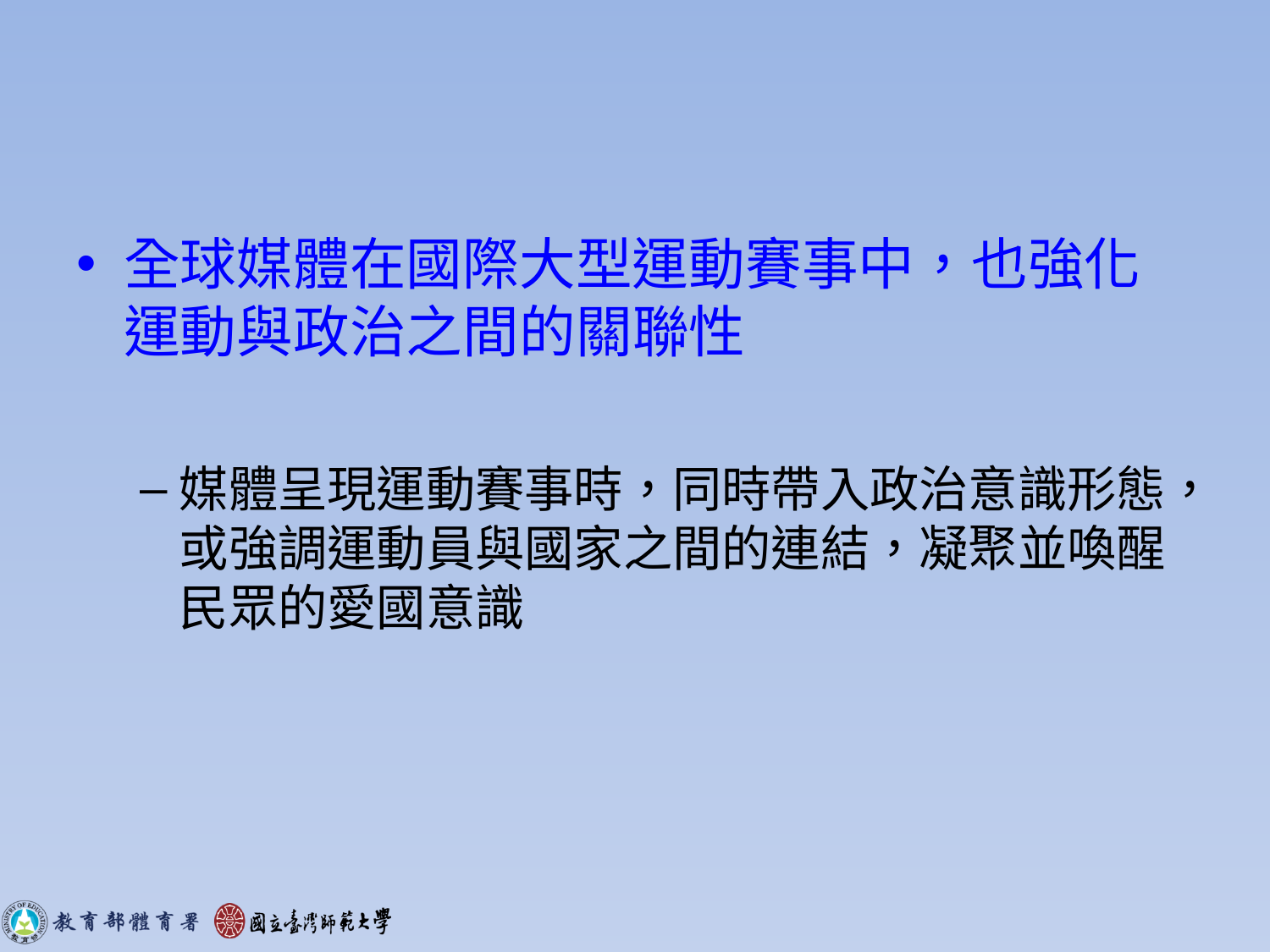

#
全球媒體在國際大型運動賽事中，也強化運動與政治之間的關聯性

媒體呈現運動賽事時，同時帶入政治意識形態，或強調運動員與國家之間的連結，凝聚並喚醒民眾的愛國意識